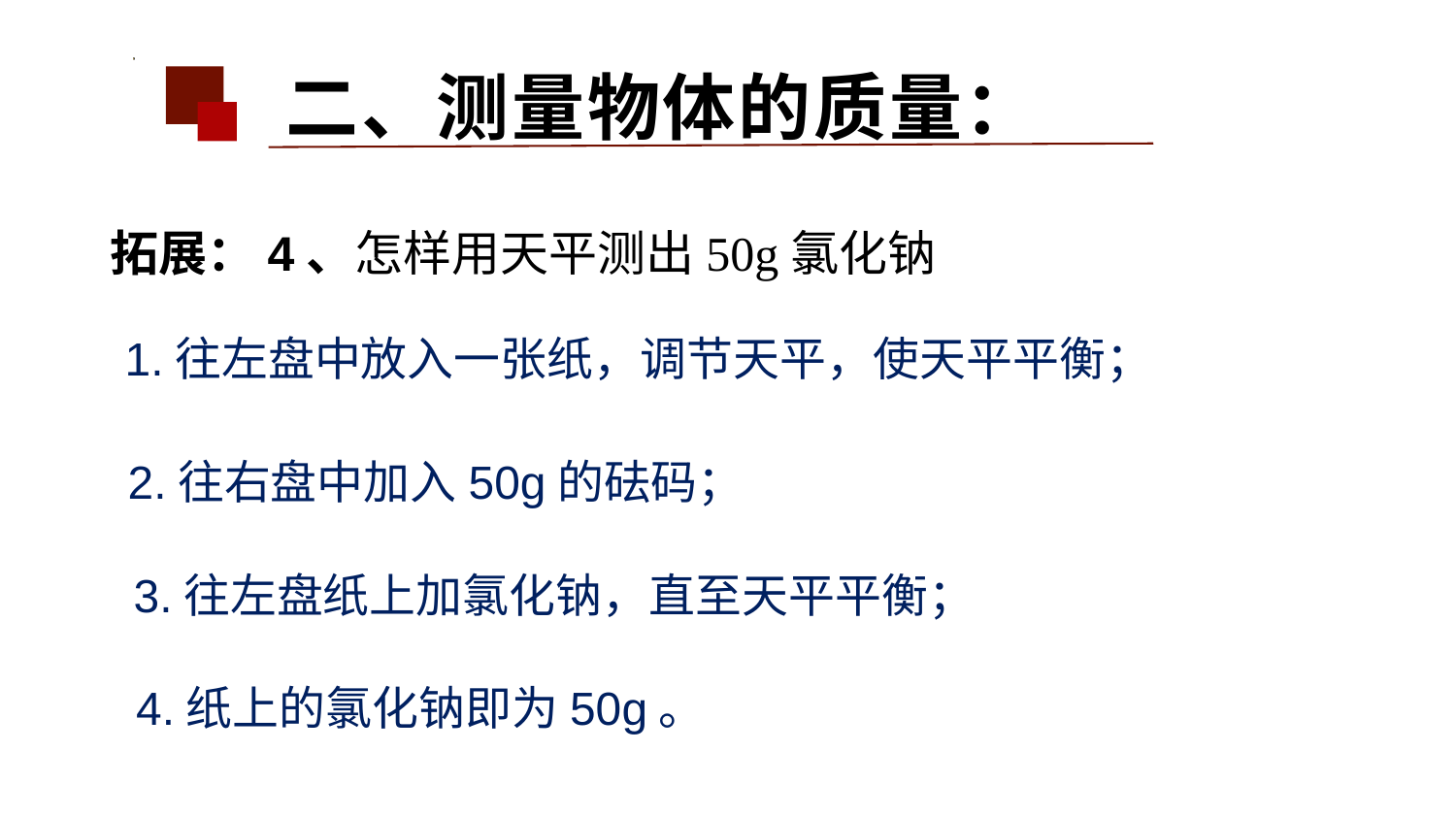

二、测量物体的质量：

拓展：4、怎样用天平测出50g氯化钠
1.往左盘中放入一张纸，调节天平，使天平平衡；
2.往右盘中加入50g的砝码；
3.往左盘纸上加氯化钠，直至天平平衡；
4.纸上的氯化钠即为50g。